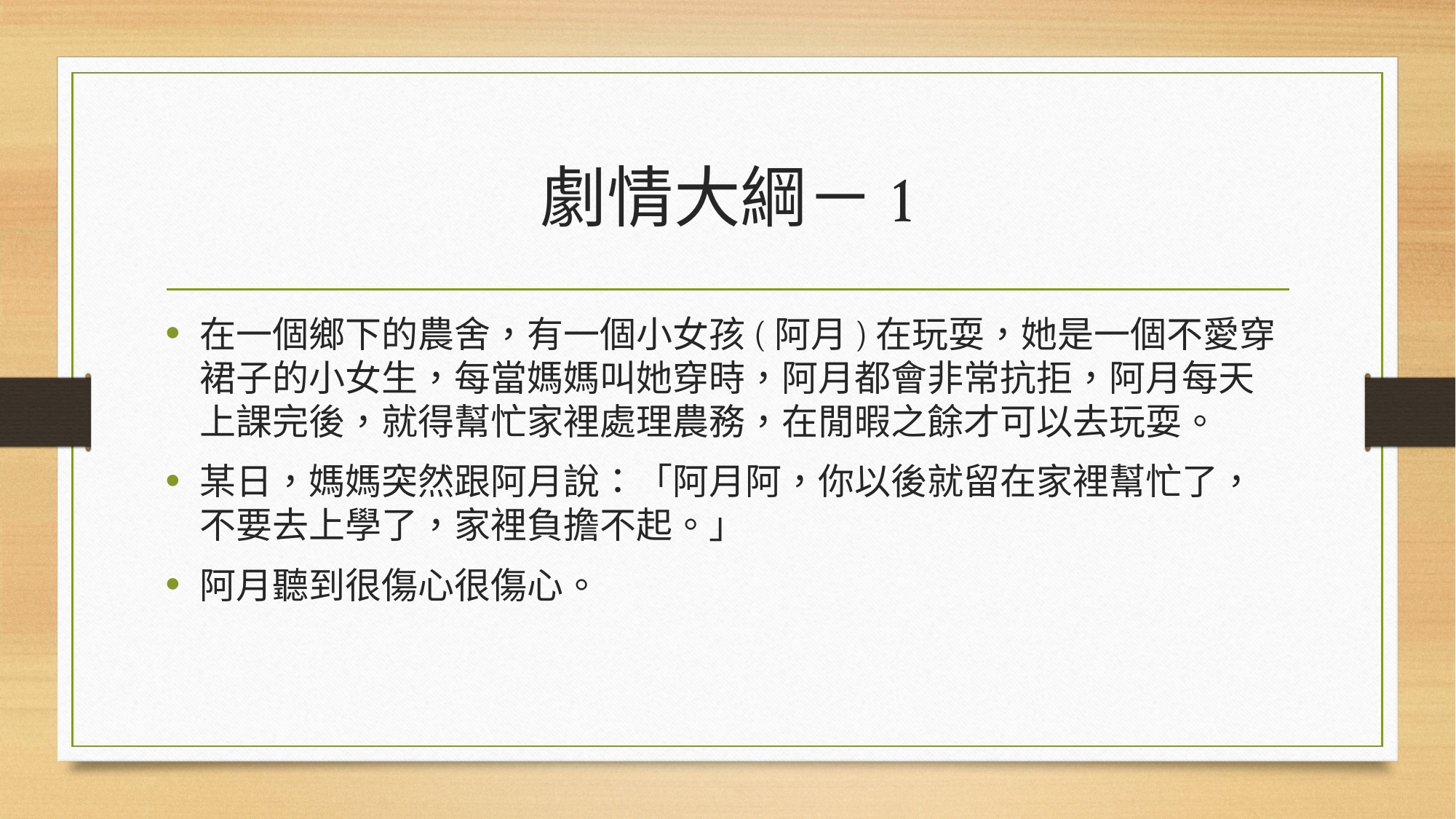

# 劇情大綱－1
在一個鄉下的農舍，有一個小女孩(阿月)在玩耍，她是一個不愛穿裙子的小女生，每當媽媽叫她穿時，阿月都會非常抗拒，阿月每天上課完後，就得幫忙家裡處理農務，在閒暇之餘才可以去玩耍。
某日，媽媽突然跟阿月說：「阿月阿，你以後就留在家裡幫忙了，不要去上學了，家裡負擔不起。」
阿月聽到很傷心很傷心。